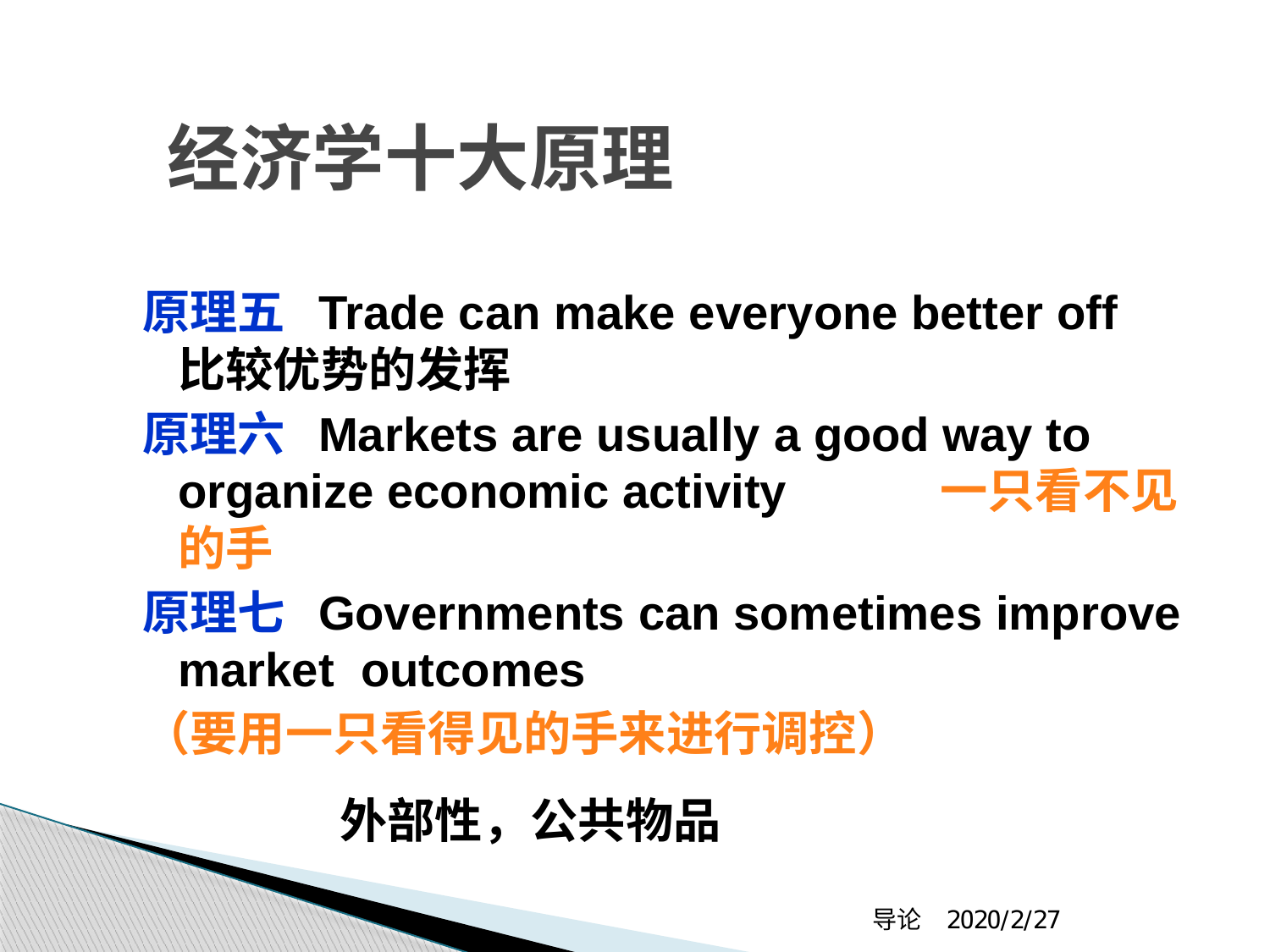

# 经济学十大原理
原理五  Trade can make everyone better off  比较优势的发挥
原理六  Markets are usually a good way to organize economic activity		一只看不见的手
原理七  Governments can sometimes improve market  outcomes
（要用一只看得见的手来进行调控）
	         外部性，公共物品
导论
2020/2/27